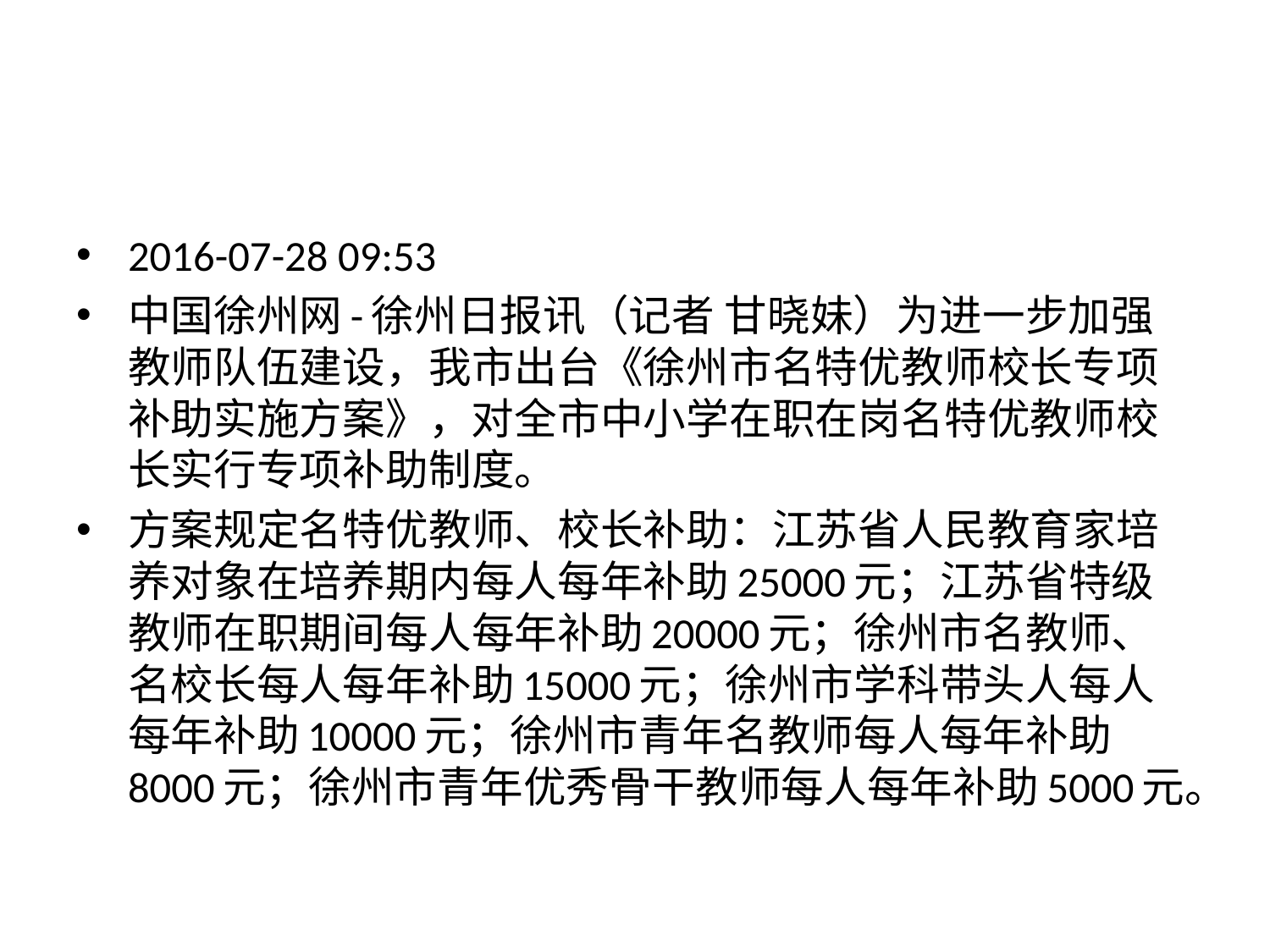

#
2016-07-28 09:53
中国徐州网-徐州日报讯（记者 甘晓妹）为进一步加强教师队伍建设，我市出台《徐州市名特优教师校长专项补助实施方案》，对全市中小学在职在岗名特优教师校长实行专项补助制度。
方案规定名特优教师、校长补助：江苏省人民教育家培养对象在培养期内每人每年补助25000元；江苏省特级教师在职期间每人每年补助20000元；徐州市名教师、名校长每人每年补助15000元；徐州市学科带头人每人每年补助10000元；徐州市青年名教师每人每年补助8000元；徐州市青年优秀骨干教师每人每年补助5000元。